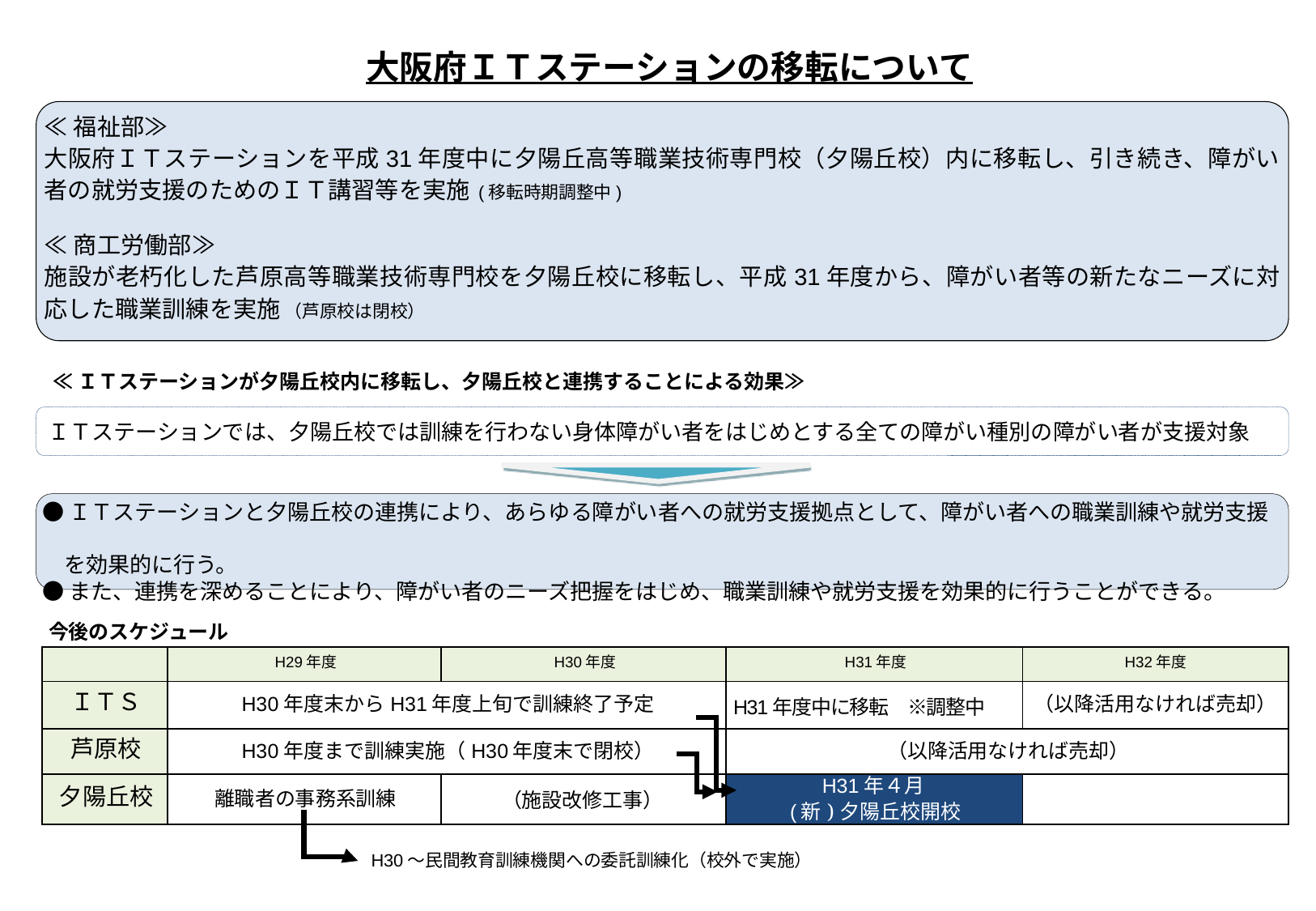

大阪府ＩＴステーションの移転について

≪福祉部≫
大阪府ＩＴステーションを平成31年度中に夕陽丘高等職業技術専門校（夕陽丘校）内に移転し、引き続き、障がい者の就労支援のためのＩＴ講習等を実施 (移転時期調整中)

≪商工労働部≫
施設が老朽化した芦原高等職業技術専門校を夕陽丘校に移転し、平成31年度から、障がい者等の新たなニーズに対応した職業訓練を実施 （芦原校は閉校）

≪ＩＴステーションが夕陽丘校内に移転し、夕陽丘校と連携することによる効果≫
ＩＴステーションでは、夕陽丘校では訓練を行わない身体障がい者をはじめとする全ての障がい種別の障がい者が支援対象

●ＩＴステーションと夕陽丘校の連携により、あらゆる障がい者への就労支援拠点として、障がい者への職業訓練や就労支援
　を効果的に行う。
●また、連携を深めることにより、障がい者のニーズ把握をはじめ、職業訓練や就労支援を効果的に行うことができる。

今後のスケジュール
|  | H29年度 | H30年度 | H31年度 | H32年度 |
| --- | --- | --- | --- | --- |
| ＩＴＳ | H30年度末からH31年度上旬で訓練終了予定 |  | H31年度中に移転　※調整中 | （以降活用なければ売却） |
| 芦原校 | H30年度まで訓練実施（H30年度末で閉校） |  | （以降活用なければ売却） |  |
| 夕陽丘校 | 離職者の事務系訓練 | （施設改修工事） | H31年４月 (新)夕陽丘校開校 |  |

H30～民間教育訓練機関への委託訓練化（校外で実施）